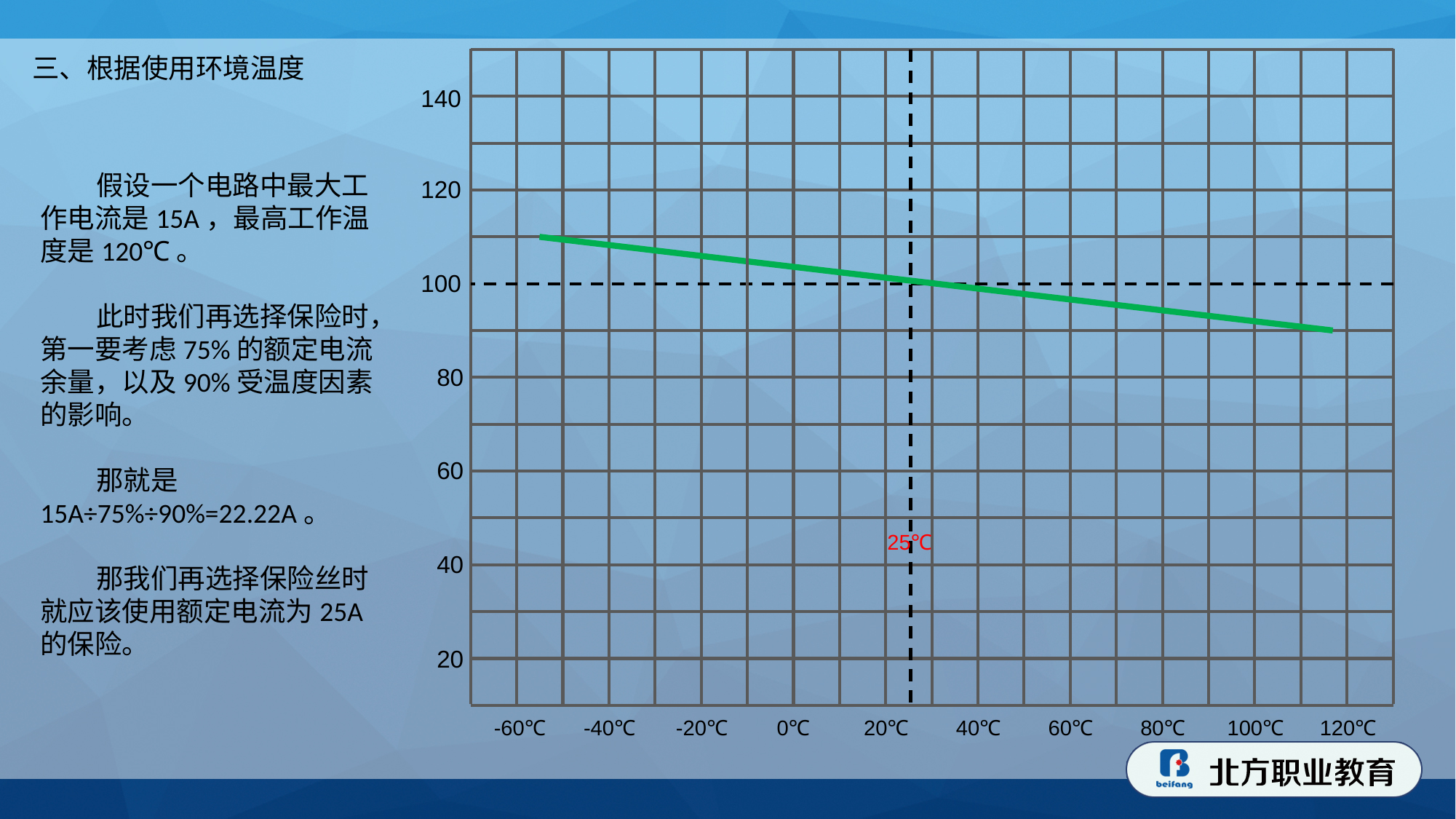

三、根据使用环境温度
140
120
100
80
60
25℃
40
20
-60℃
-40℃
-20℃
0℃
20℃
40℃
60℃
80℃
100℃
120℃
        假设一个电路中最大工作电流是15A，最高工作温度是120℃。

        此时我们再选择保险时，第一要考虑75%的额定电流余量，以及90%受温度因素的影响。

        那就是15A÷75%÷90%=22.22A。

        那我们再选择保险丝时就应该使用额定电流为25A的保险。